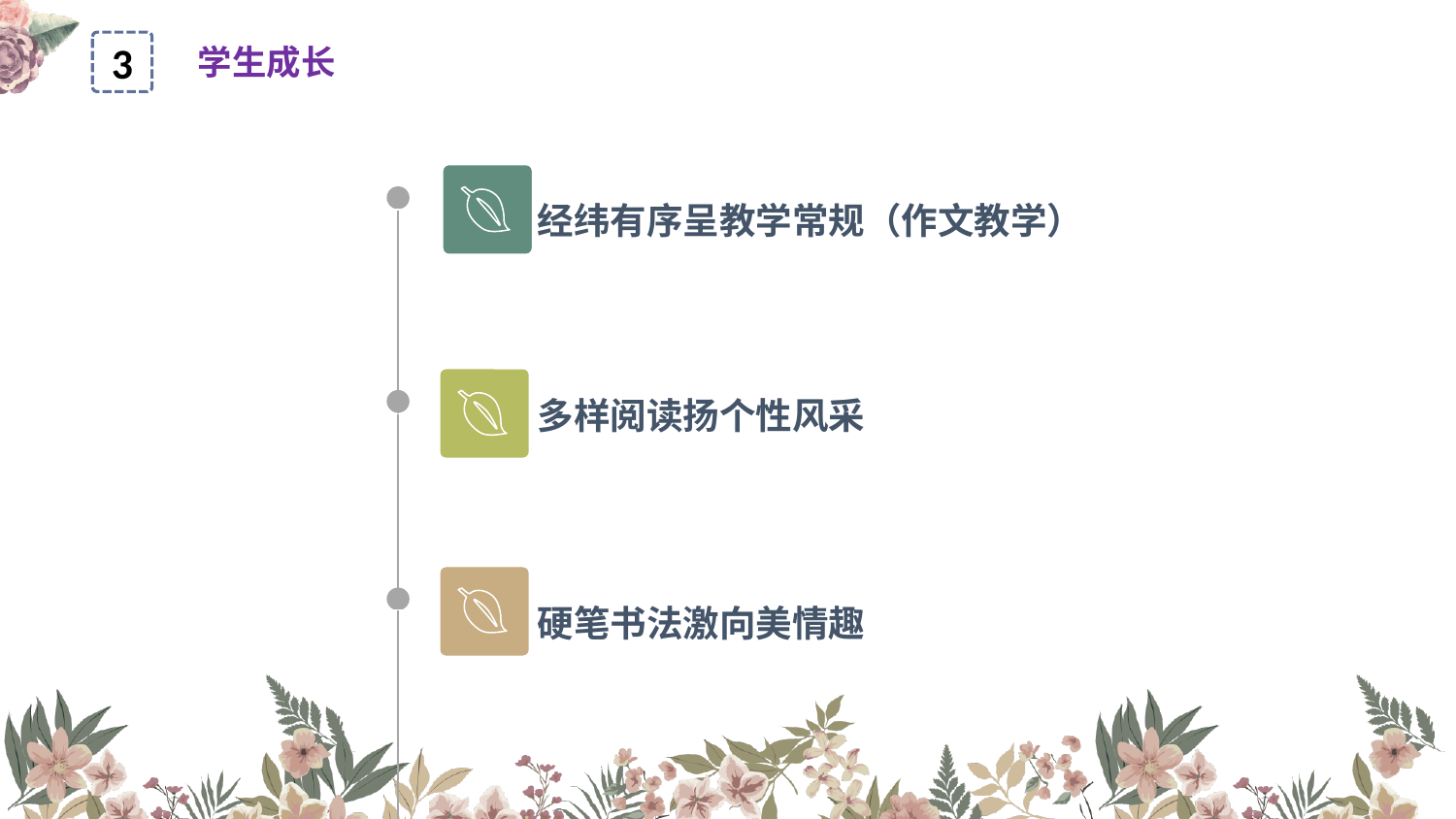

学生成长建设：
3

经纬有序呈教学常规（作文教学）

多样阅读扬个性风采

硬笔书法激向美情趣